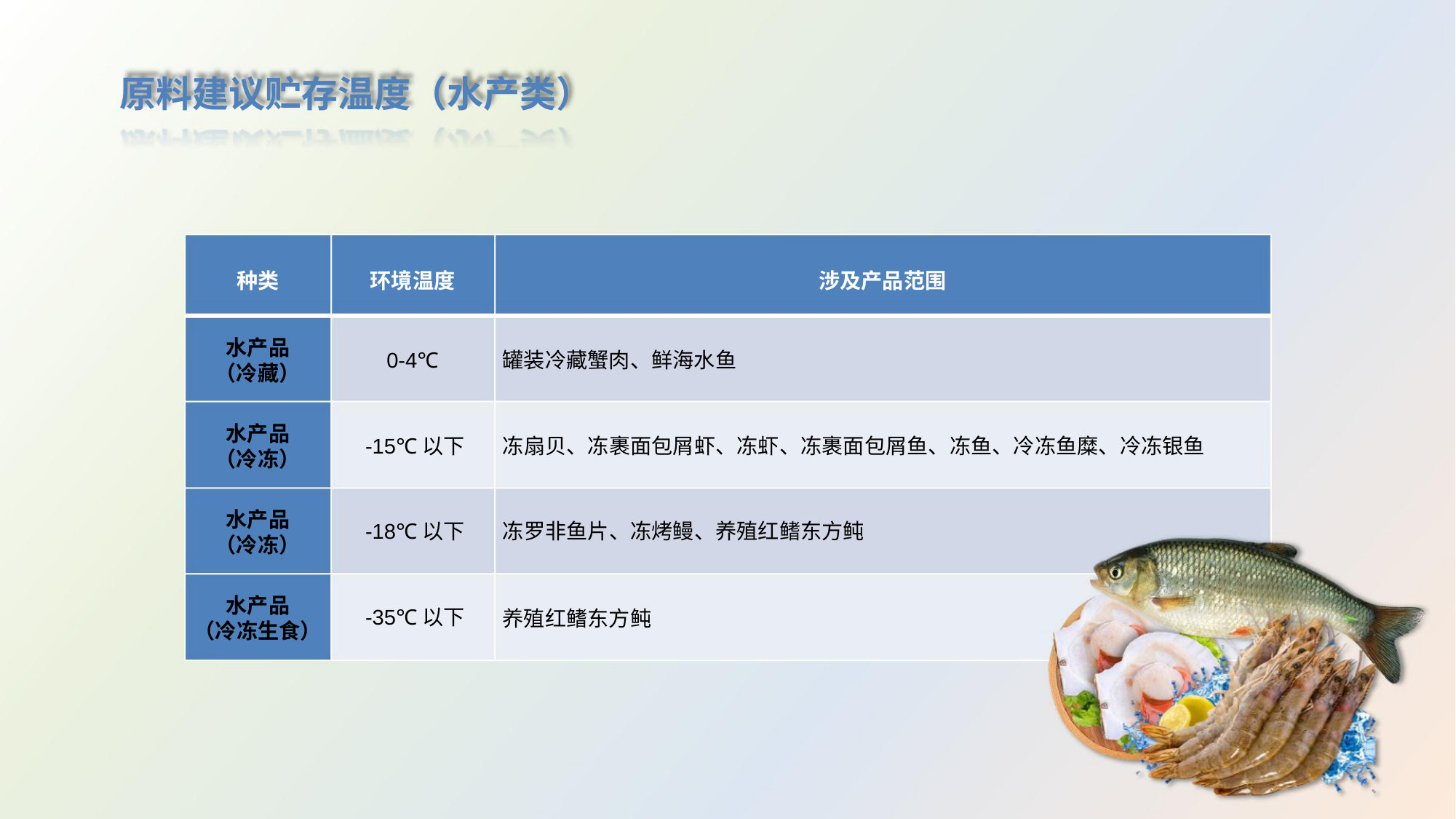

原料建议贮存温度（水产类）
种类
环境温度
涉及产品范围
水产品
（冷藏）
0-4℃
罐装冷藏蟹肉、鲜海水鱼
水产品
-15℃以下
-18℃以下
-35℃以下
冻扇贝、冻裹面包屑虾、冻虾、冻裹面包屑鱼、冻鱼、冷冻鱼糜、冷冻银鱼
冻罗非鱼片、冻烤鳗、养殖红鳍东方鲀
（冷冻）
水产品
（冷冻）
水产品
（冷冻生食）
养殖红鳍东方鲀